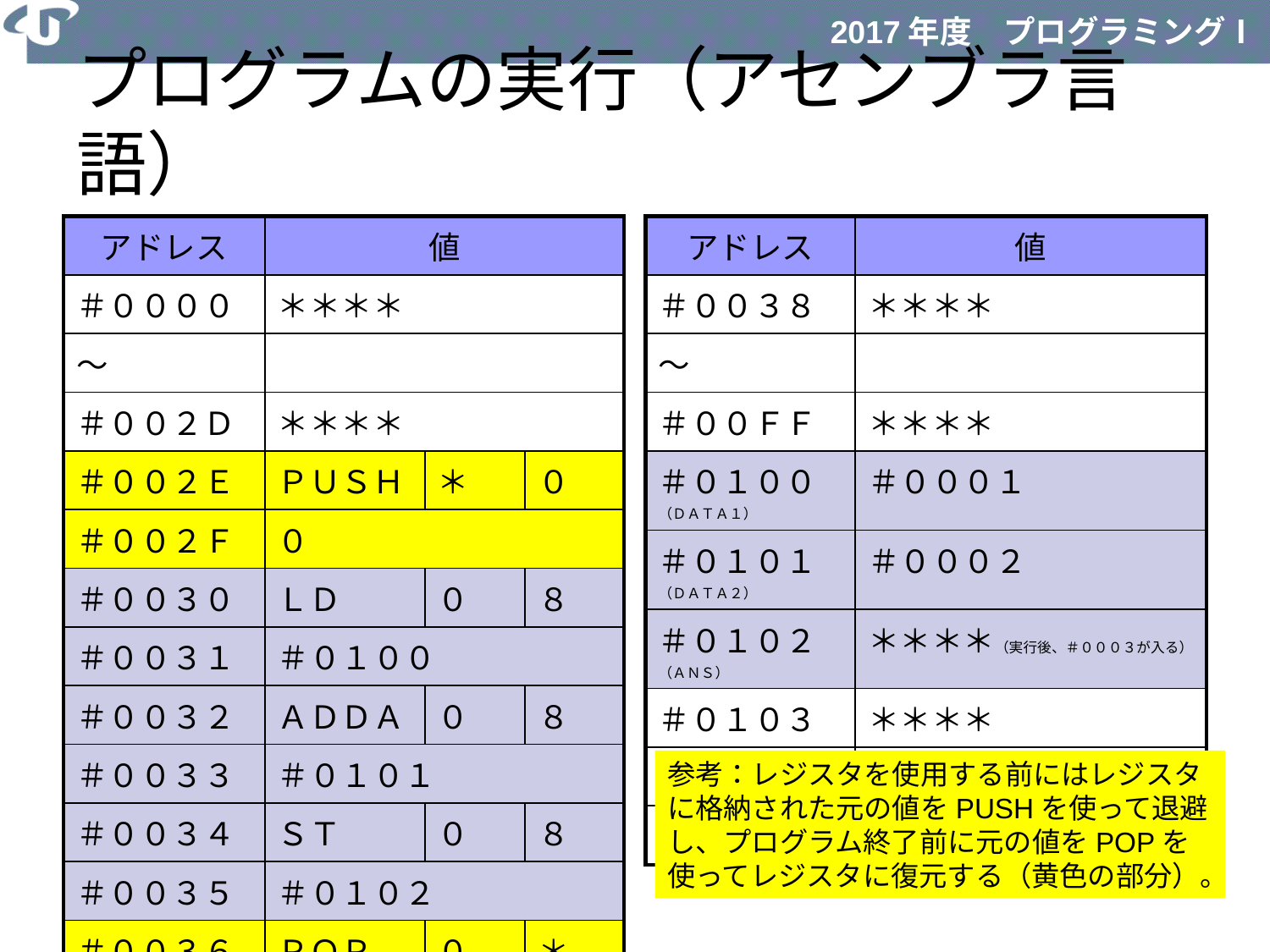

プログラムの実行（アセンブラ言語）
| アドレス | 値 |  |  |
| --- | --- | --- | --- |
| ＃００００ | ＊＊＊＊ |  |  |
| ～ |  |  |  |
| ＃００２Ｄ | ＊＊＊＊ |  |  |
| ＃００２Ｅ | ＰＵＳＨ | ＊ | ０ |
| ＃００２Ｆ | ０ |  |  |
| ＃００３０ | ＬＤ | ０ | ８ |
| ＃００３１ | ＃０１００ |  |  |
| ＃００３２ | ＡＤＤＡ | ０ | ８ |
| ＃００３３ | ＃０１０１ |  |  |
| ＃００３４ | ＳＴ | ０ | ８ |
| ＃００３５ | ＃０１０２ |  |  |
| ＃００３６ | ＰＯＰ | ０ | ＊ |
| ＃００３７ | RET | ＊ | ＊ |
| アドレス | 値 |
| --- | --- |
| ＃００３８ | ＊＊＊＊ |
| ～ |  |
| ＃００ＦＦ | ＊＊＊＊ |
| ＃０１００（ＤＡＴＡ１） | ＃０００１ |
| ＃０１０１（ＤＡＴＡ２） | ＃０００２ |
| ＃０１０２（ＡＮＳ） | ＊＊＊＊（実行後、＃０００３が入る） |
| ＃０１０３ | ＊＊＊＊ |
| ～ |  |
| ＃ＦＦＦＦ | ＊＊＊＊ |
参考：レジスタを使用する前にはレジスタに格納された元の値をPUSHを使って退避し、プログラム終了前に元の値をPOPを使ってレジスタに復元する（黄色の部分）。